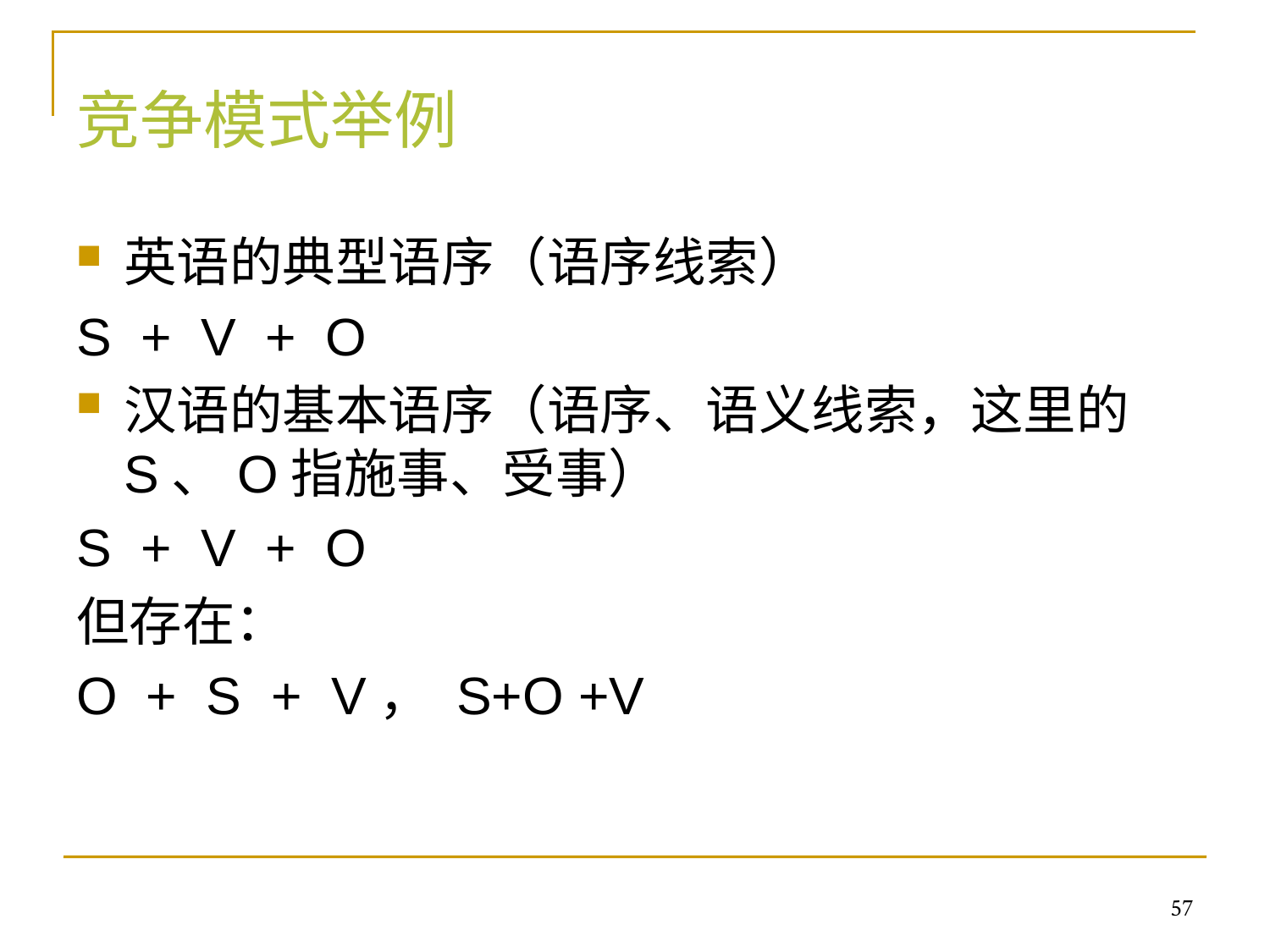

# 竞争模式举例
英语的典型语序（语序线索）
S  +  V  +  O
汉语的基本语序（语序、语义线索，这里的S、O指施事、受事）
S  +  V  +  O
但存在：
O  +  S  +  V， S+O +V

57